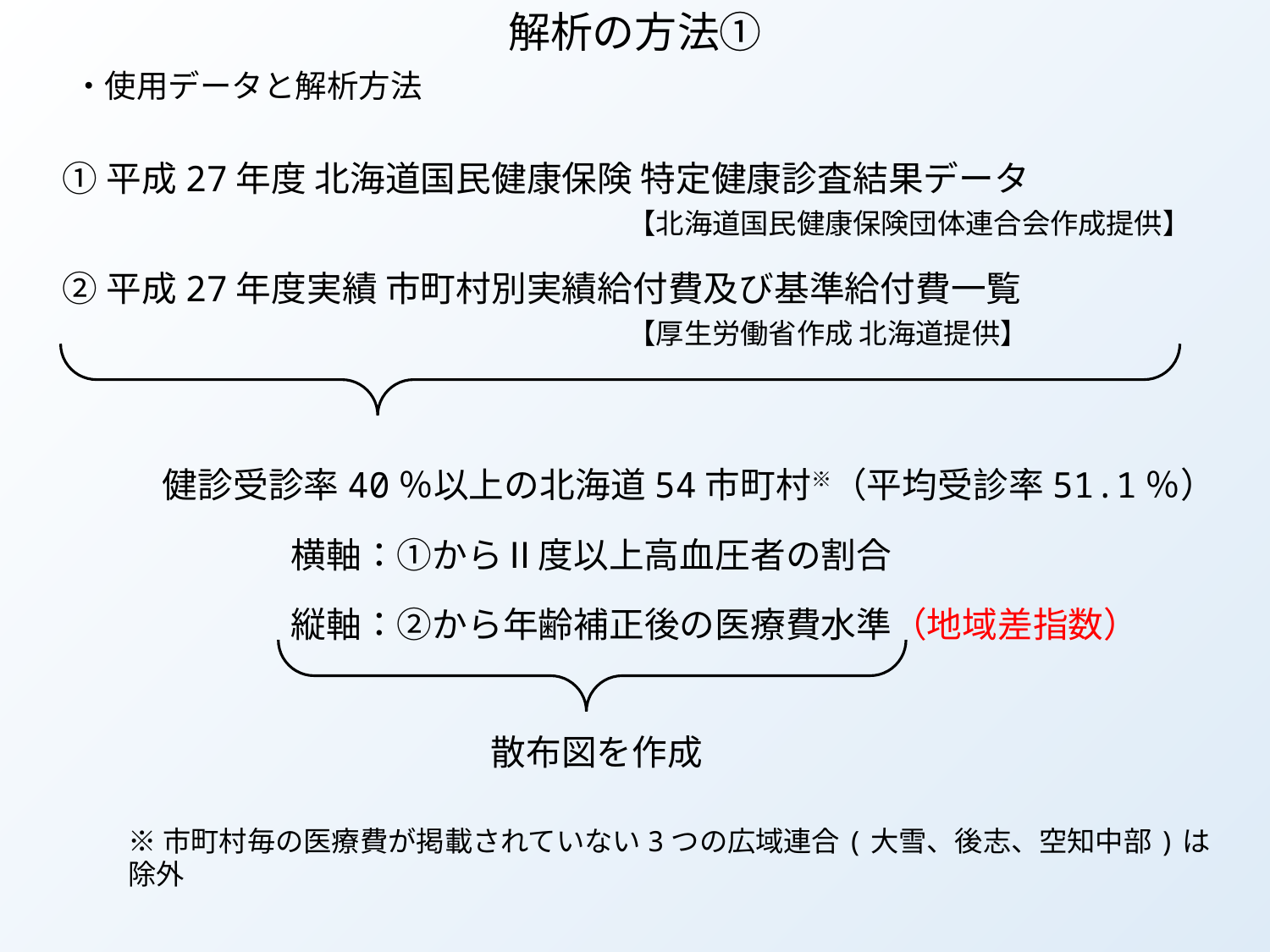

解析の方法①
・使用データと解析方法
①平成27年度 北海道国民健康保険 特定健康診査結果データ
　　　　　　　　　　　　　　　　【北海道国民健康保険団体連合会作成提供】
②平成27年度実績 市町村別実績給付費及び基準給付費一覧
　　　　　　　　　　　　　　　　【厚生労働省作成 北海道提供】

健診受診率40％以上の北海道54市町村※（平均受診率51.1％）
横軸：①からⅡ度以上高血圧者の割合
縦軸：②から年齢補正後の医療費水準（地域差指数）
散布図を作成
※市町村毎の医療費が掲載されていない3つの広域連合(大雪、後志、空知中部)は除外